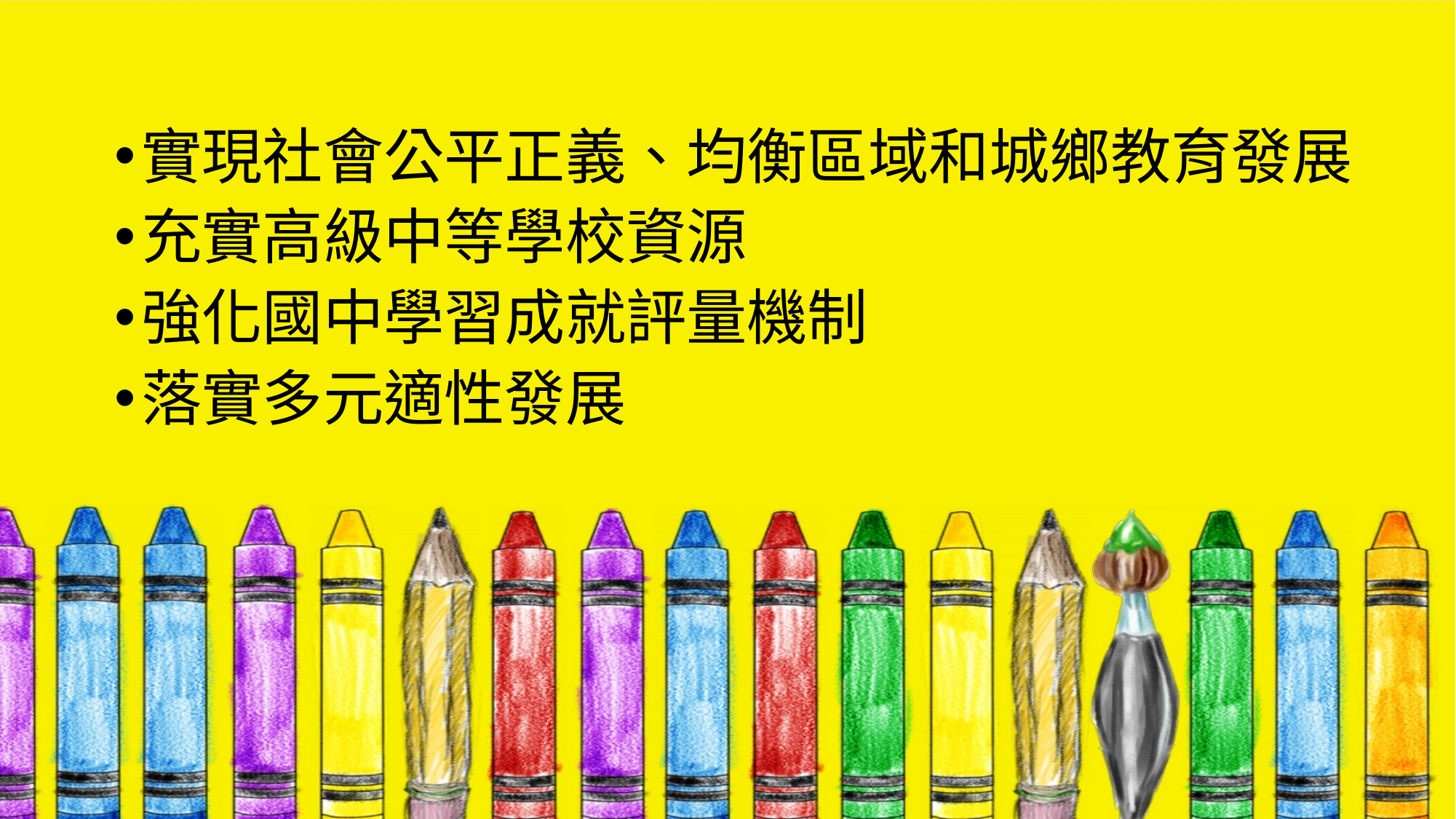

實現社會公平正義、均衡區域和城鄉教育發展
充實高級中等學校資源
強化國中學習成就評量機制
落實多元適性發展